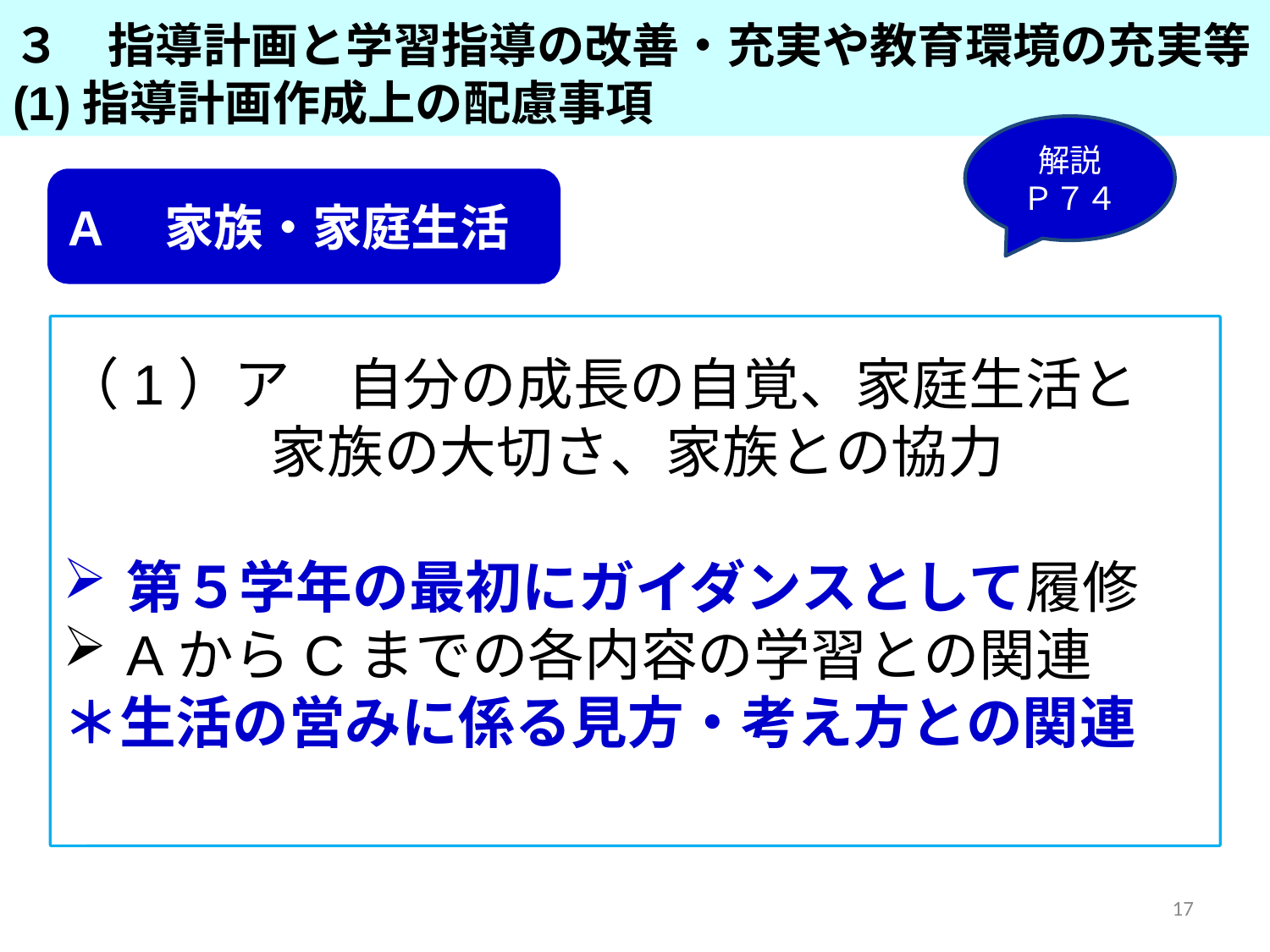

３　指導計画と学習指導の改善・充実や教育環境の充実等
(1)指導計画作成上の配慮事項
解説
Ｐ７４
A　家族・家庭生活
（1）ア　自分の成長の自覚、家庭生活と
　　　   家族の大切さ、家族との協力

第５学年の最初にガイダンスとして履修
AからCまでの各内容の学習との関連
＊生活の営みに係る見方・考え方との関連
17